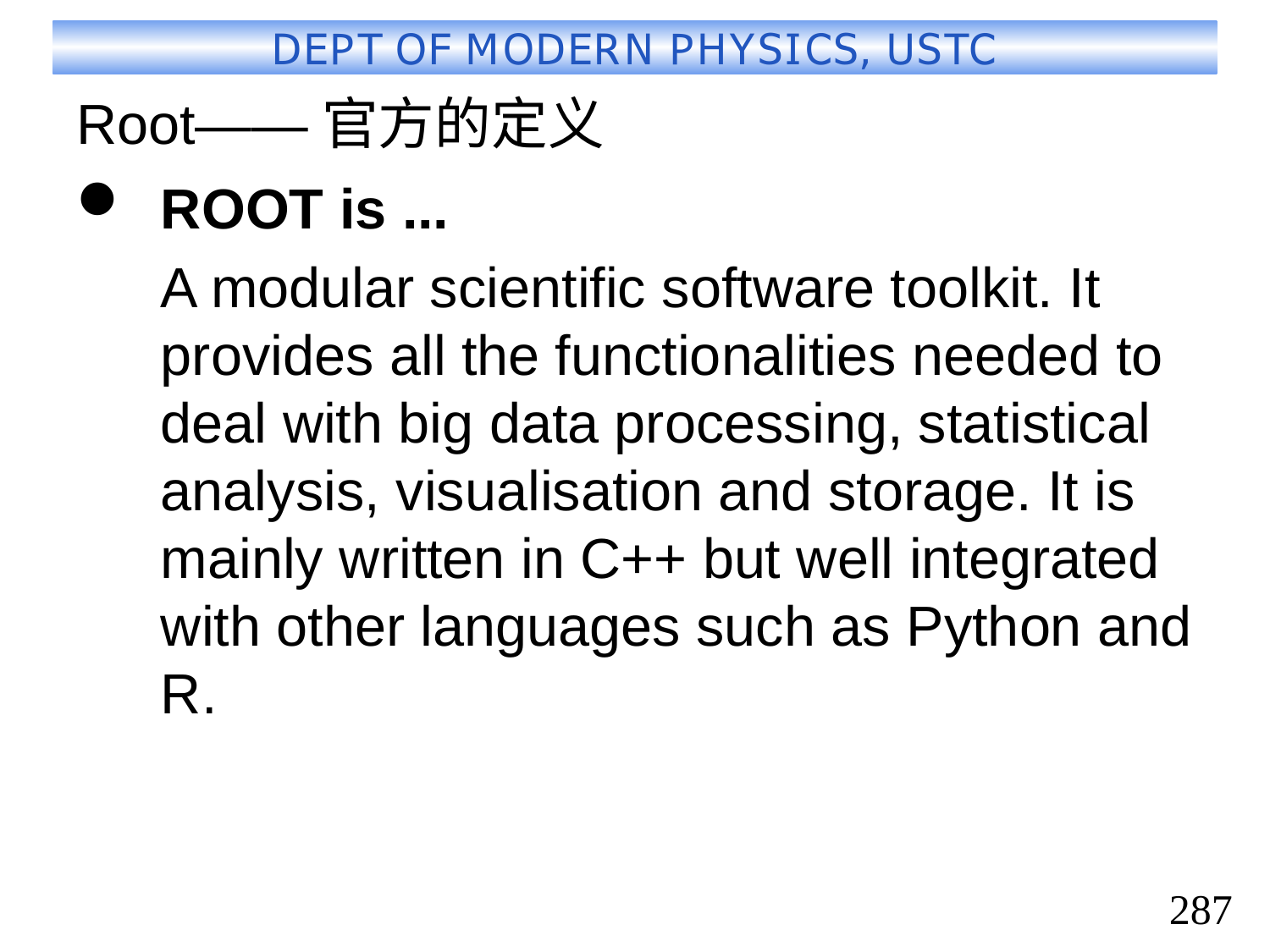

# Root——官方的定义
ROOT is ...
	A modular scientific software toolkit. It provides all the functionalities needed to deal with big data processing, statistical analysis, visualisation and storage. It is mainly written in C++ but well integrated with other languages such as Python and R.